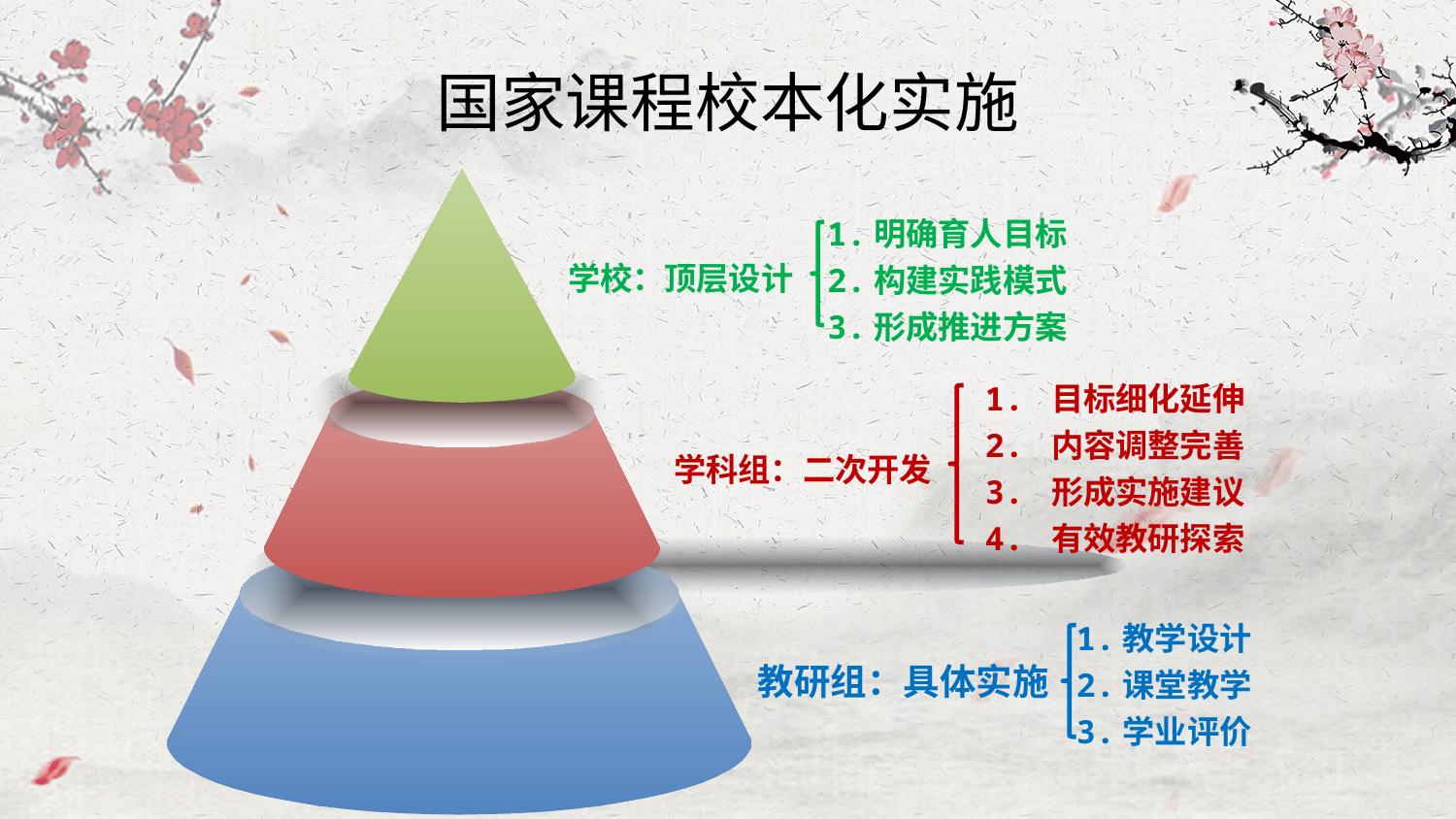

# 国家课程校本化实施

1.明确育人目标
2.构建实践模式
3.形成推进方案

学校：顶层设计

1. 目标细化延伸
2. 内容调整完善
3. 形成实施建议
4. 有效教研探索

学科组：二次开发

1.教学设计
2.课堂教学
3.学业评价

教研组：具体实施